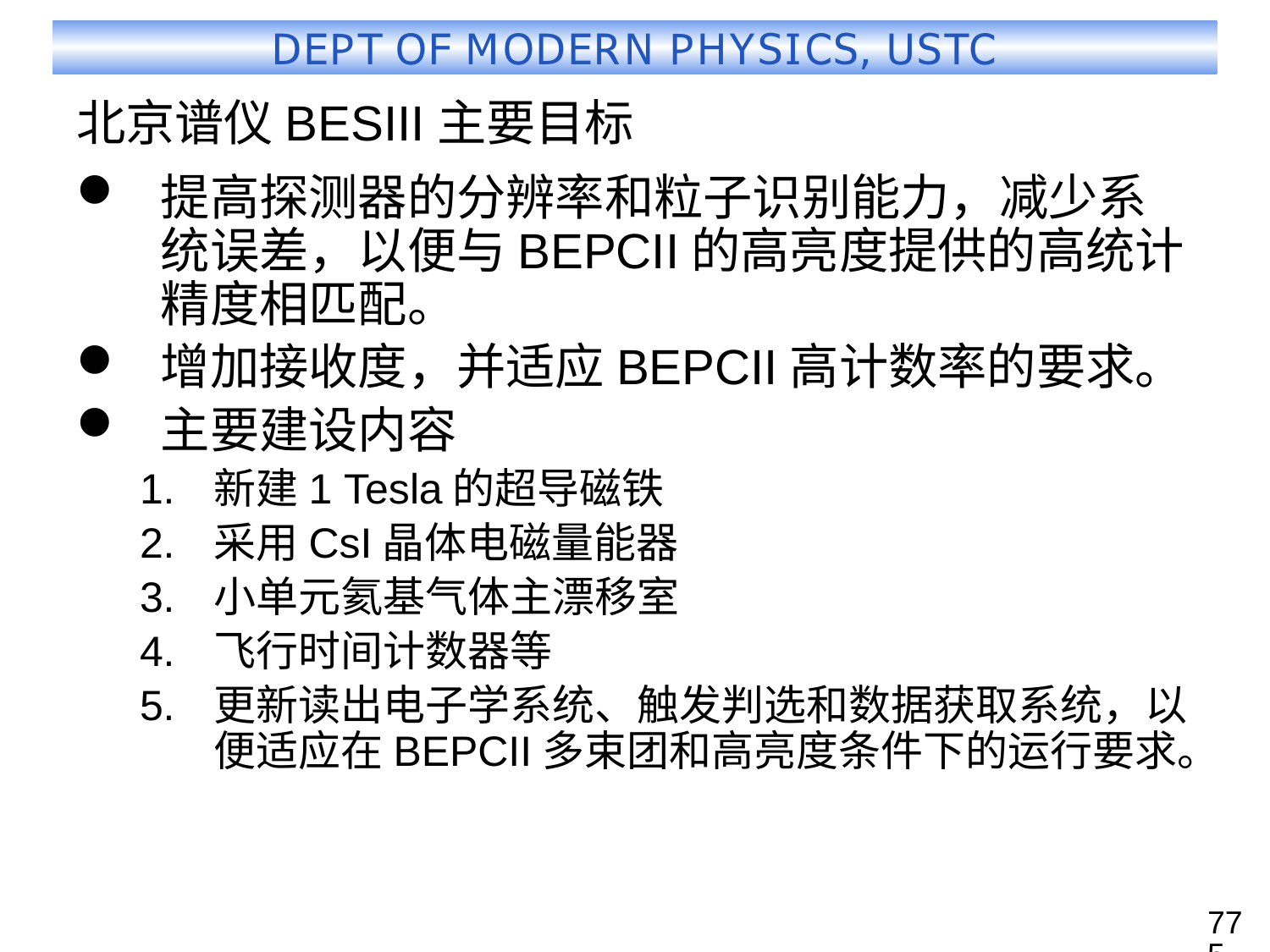

# 北京谱仪BESIII主要目标
提高探测器的分辨率和粒子识别能力，减少系统误差，以便与BEPCII的高亮度提供的高统计精度相匹配。
增加接收度，并适应BEPCII高计数率的要求。
主要建设内容
新建1 Tesla的超导磁铁
采用CsI晶体电磁量能器
小单元氦基气体主漂移室
飞行时间计数器等
更新读出电子学系统、触发判选和数据获取系统，以便适应在BEPCII多束团和高亮度条件下的运行要求。
775